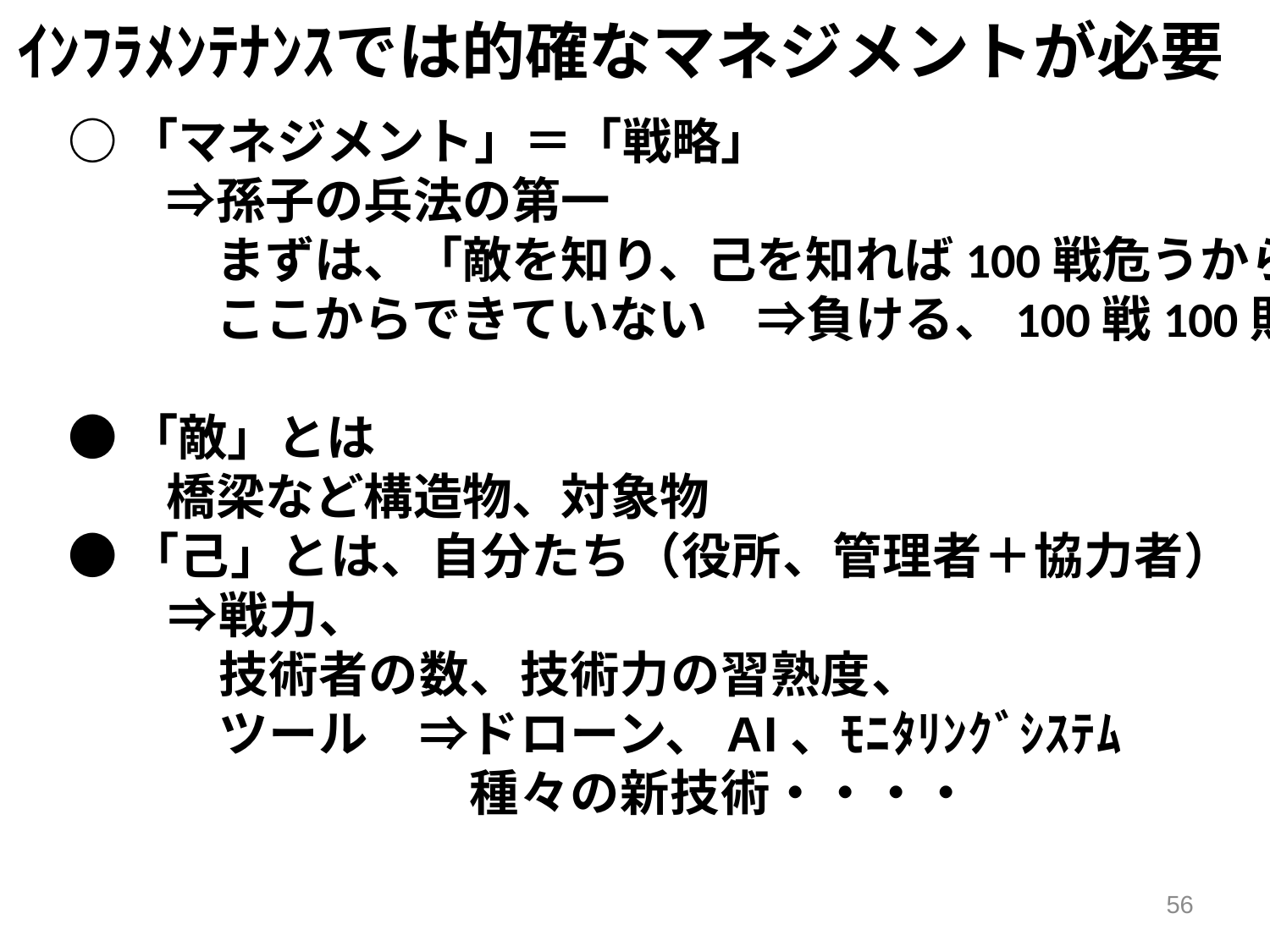

○「マネジメント」＝「戦略」
　　⇒孫子の兵法の第一
　　　まずは、「敵を知り、己を知れば100戦危うからず」
　　　ここからできていない　⇒負ける、100戦100敗の構図

●「敵」とは
　　橋梁など構造物、対象物
●「己」とは、自分たち（役所、管理者＋協力者）
　　⇒戦力、
　　　技術者の数、技術力の習熟度、
　　　ツール　⇒ドローン、AI、ﾓﾆﾀﾘﾝｸﾞｼｽﾃﾑ
　　　　　　　　種々の新技術・・・・

ｲﾝﾌﾗﾒﾝﾃﾅﾝｽでは的確なマネジメントが必要
56